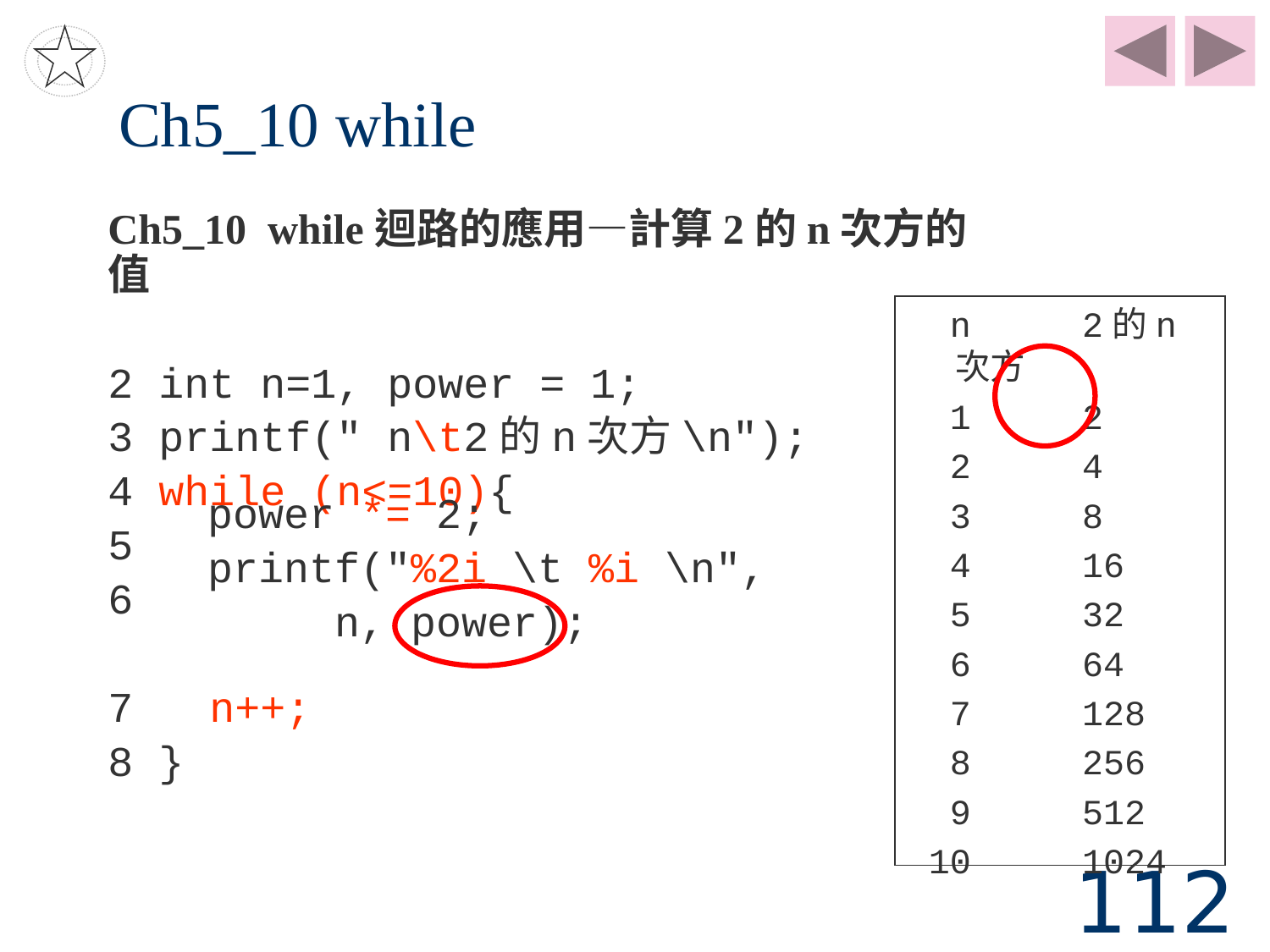

# Ch5_10 while
Ch5_10  while迴路的應用—計算2的n次方的值

2 int n=1, power = 1;
3 printf(" n\t2的n次方\n");
4 while (n<=10){
5
6

7   n++;
8 }
  n	2的n次方
  1	2
  2	4
  3	8
  4	16
  5	32
  6	64
  7	128
  8	256
  9	512
 10	1024

power *= 2;
printf("%2i \t %i \n",
	n, power);

112